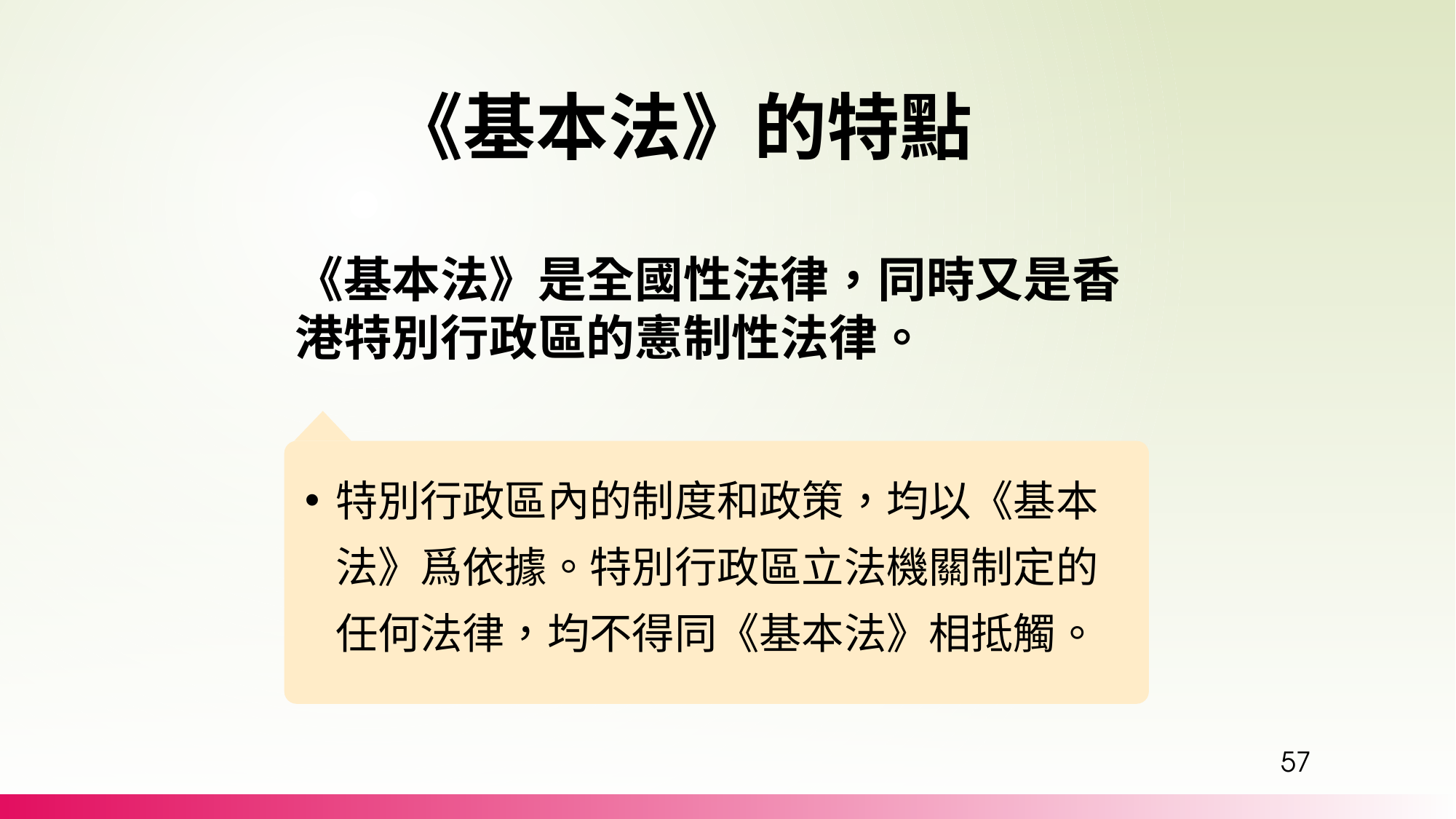

《基本法》的特點
《基本法》是全國性法律，同時又是香港特別行政區的憲制性法律。

特別行政區內的制度和政策，均以《基本法》爲依據。特別行政區立法機關制定的任何法律，均不得同《基本法》相抵觸。
57